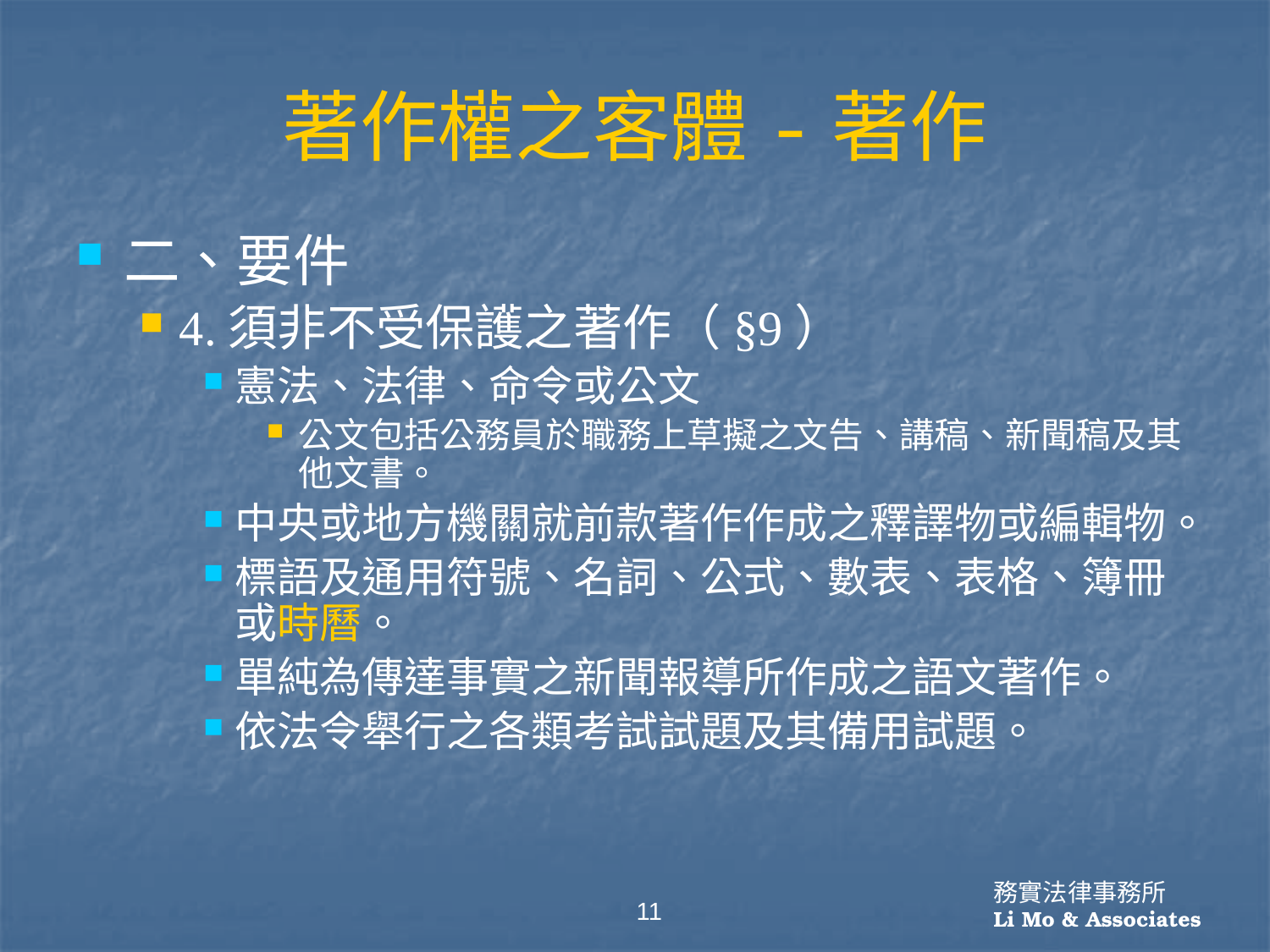

# 著作權之客體-著作
二、要件
4.須非不受保護之著作（§9）
憲法、法律、命令或公文
公文包括公務員於職務上草擬之文告、講稿、新聞稿及其他文書。
中央或地方機關就前款著作作成之釋譯物或編輯物。
標語及通用符號、名詞、公式、數表、表格、簿冊或時曆。
單純為傳達事實之新聞報導所作成之語文著作。
依法令舉行之各類考試試題及其備用試題。

11
務實法律事務所
Li Mo & Associates